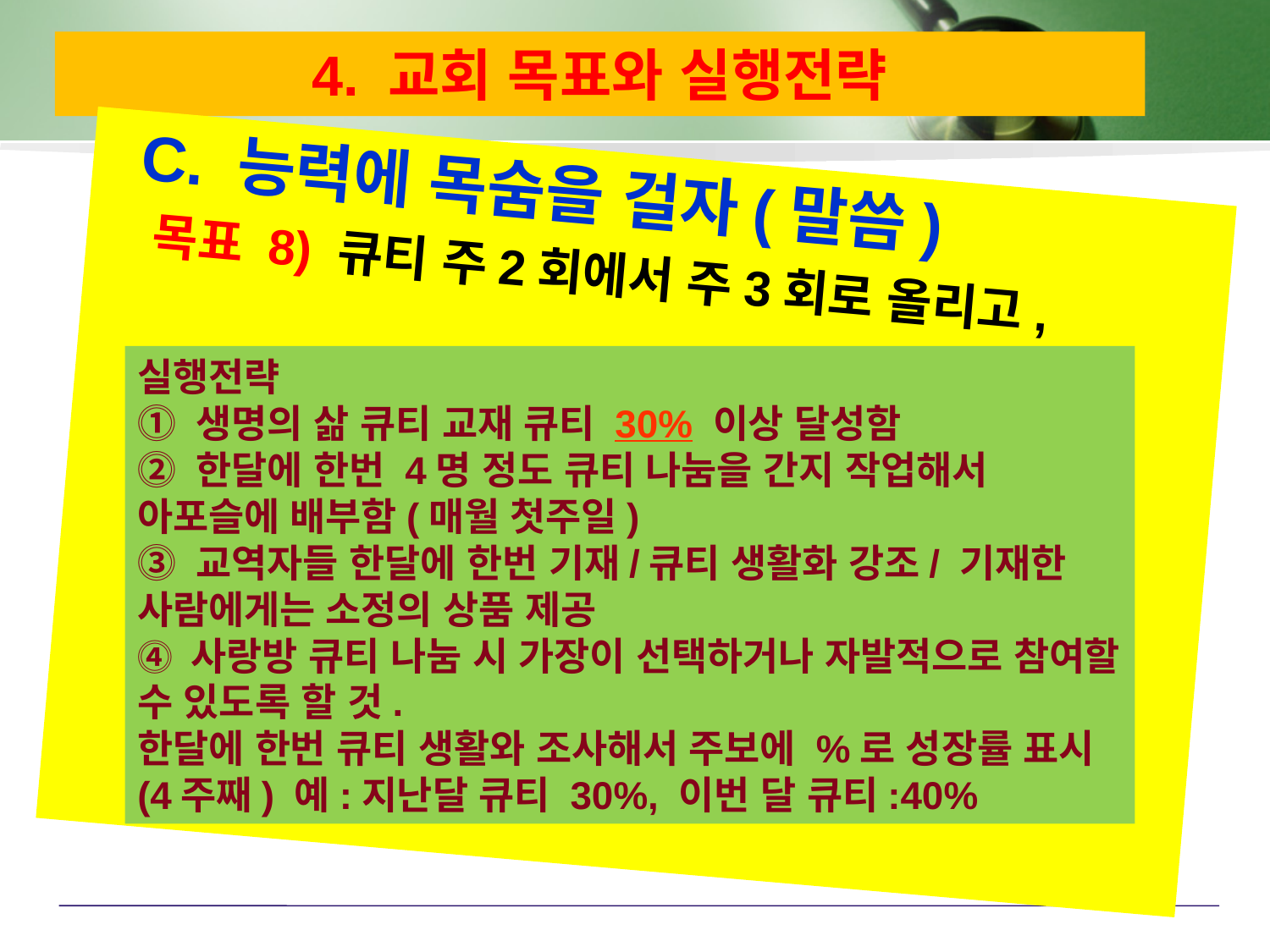

# 4. 교회 목표와 실행전략
  C. 능력에 목숨을 걸자(말씀)
   목표 8) 큐티 주2회에서 주3회로 올리고,

실행전략
⓵ 생명의 삶 큐티 교재 큐티 30% 이상 달성함
⓶ 한달에 한번 4명 정도 큐티 나눔을 간지 작업해서 아포슬에 배부함(매월 첫주일)
⓷ 교역자들 한달에 한번 기재/큐티 생활화 강조/ 기재한 사람에게는 소정의 상품 제공
⓸ 사랑방 큐티 나눔 시 가장이 선택하거나 자발적으로 참여할 수 있도록 할 것.
한달에 한번 큐티 생활와 조사해서 주보에 %로 성장률 표시(4주째) 예:지난달 큐티 30%, 이번 달 큐티:40%